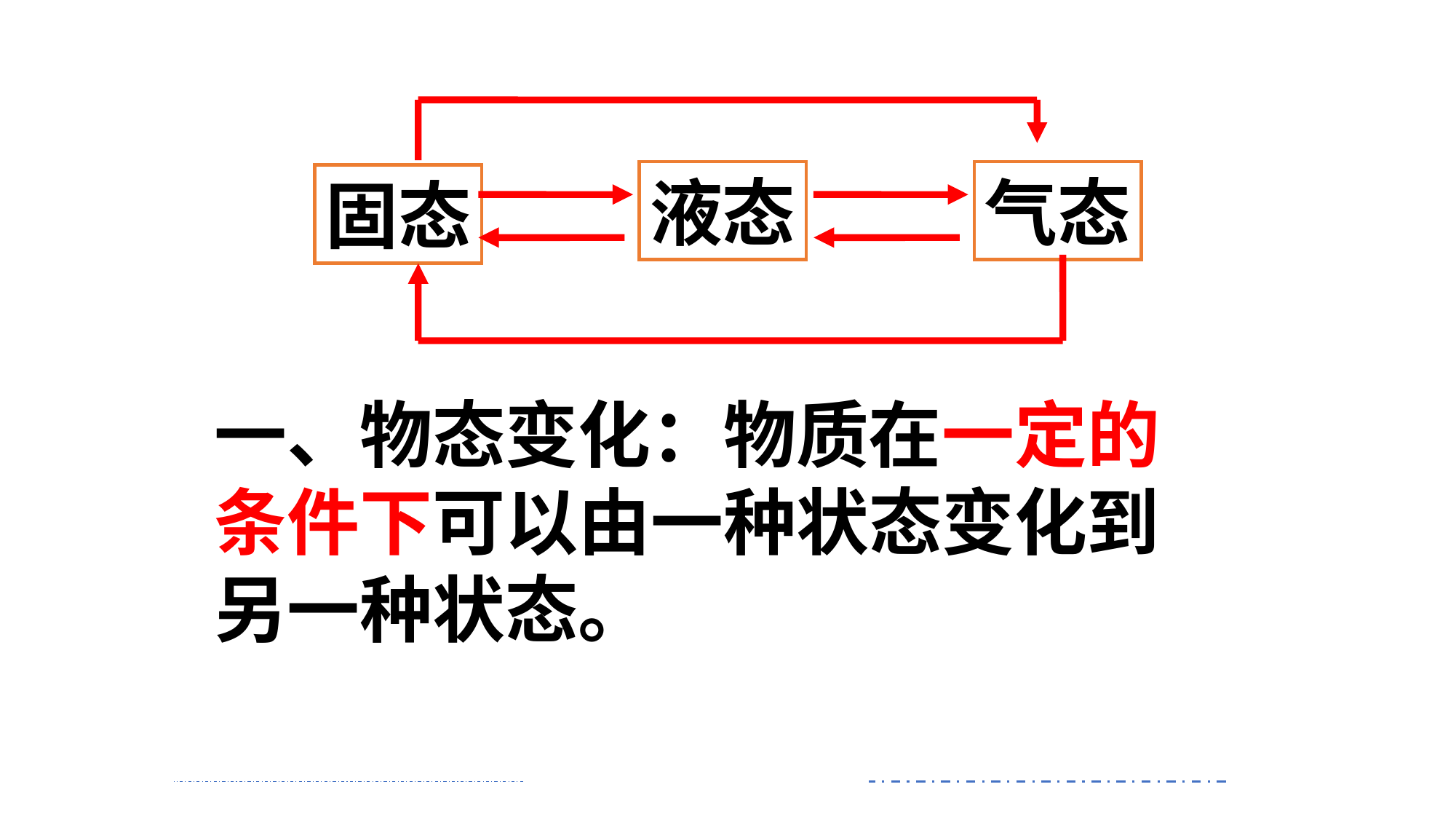

液态
气态
固态

一、物态变化：物质在一定的条件下可以由一种状态变化到另一种状态。